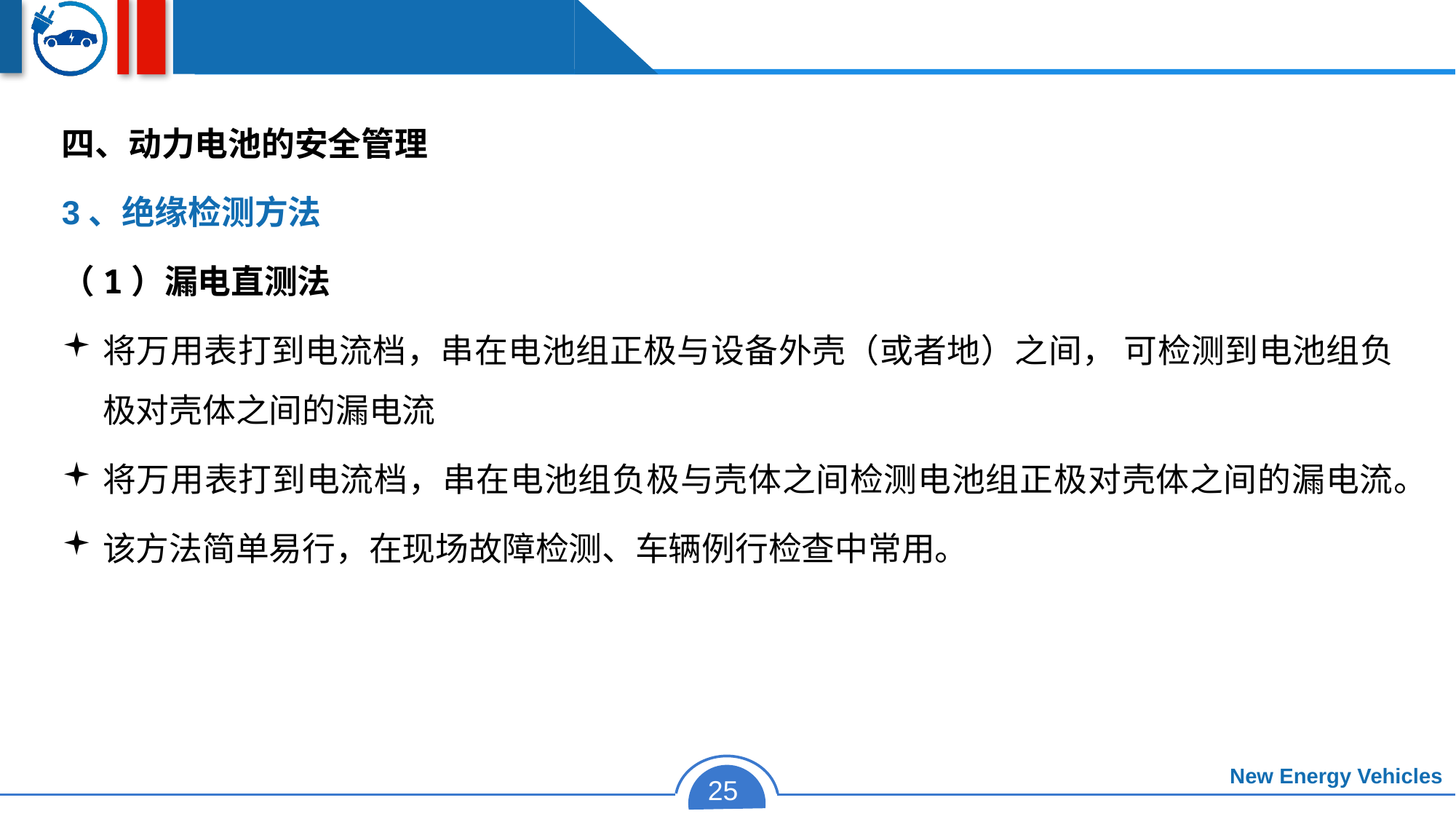

四、动力电池的安全管理
3、绝缘检测方法
（1）漏电直测法
将万用表打到电流档，串在电池组正极与设备外壳（或者地）之间， 可检测到电池组负极对壳体之间的漏电流
将万用表打到电流档，串在电池组负极与壳体之间检测电池组正极对壳体之间的漏电流。
该方法简单易行，在现场故障检测、车辆例行检查中常用。